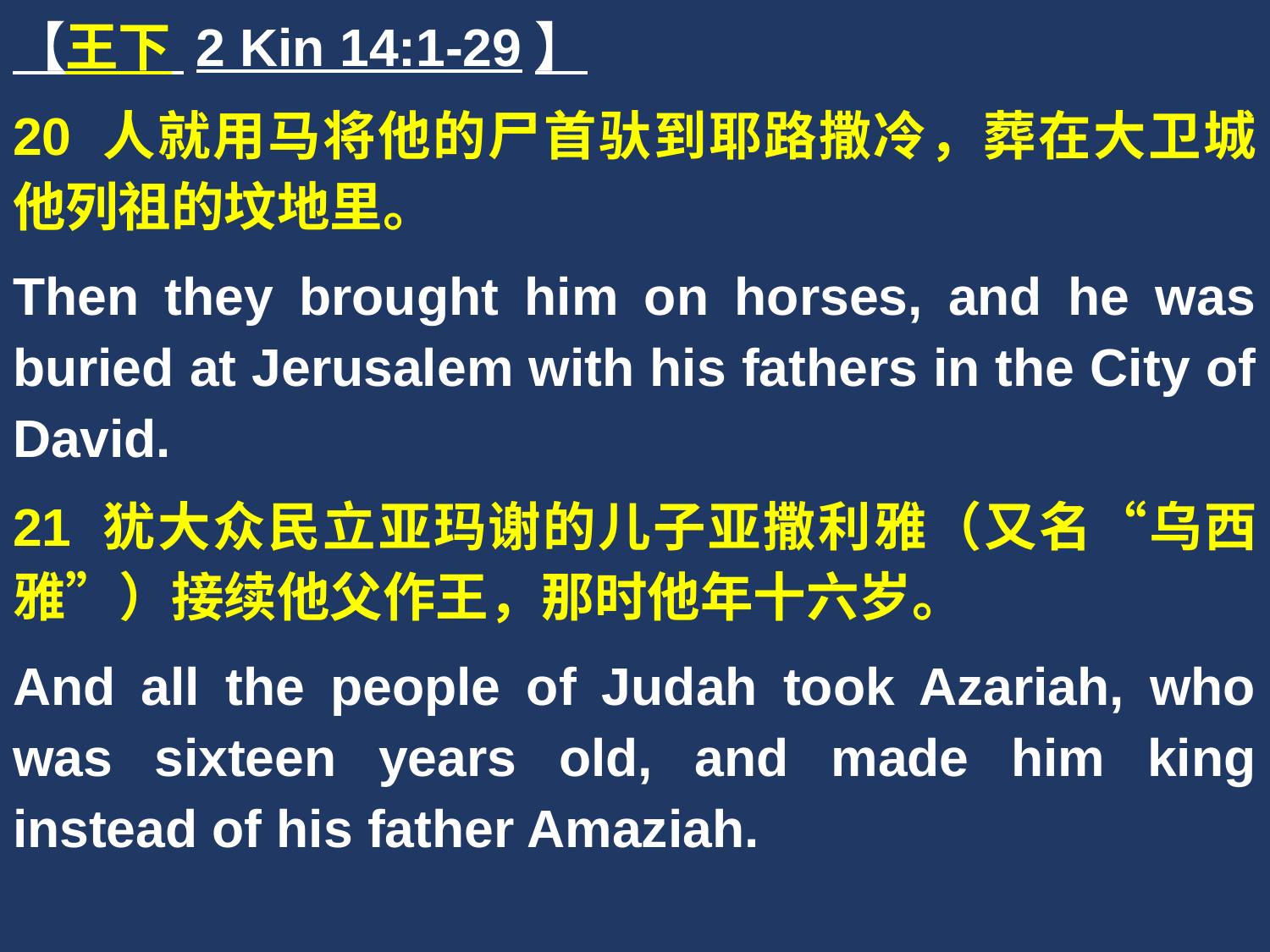

【王下 2 Kin 14:1-29】
20 人就用马将他的尸首驮到耶路撒冷，葬在大卫城他列祖的坟地里。
Then they brought him on horses, and he was buried at Jerusalem with his fathers in the City of David.
21 犹大众民立亚玛谢的儿子亚撒利雅（又名“乌西雅”）接续他父作王，那时他年十六岁。
And all the people of Judah took Azariah, who was sixteen years old, and made him king instead of his father Amaziah.